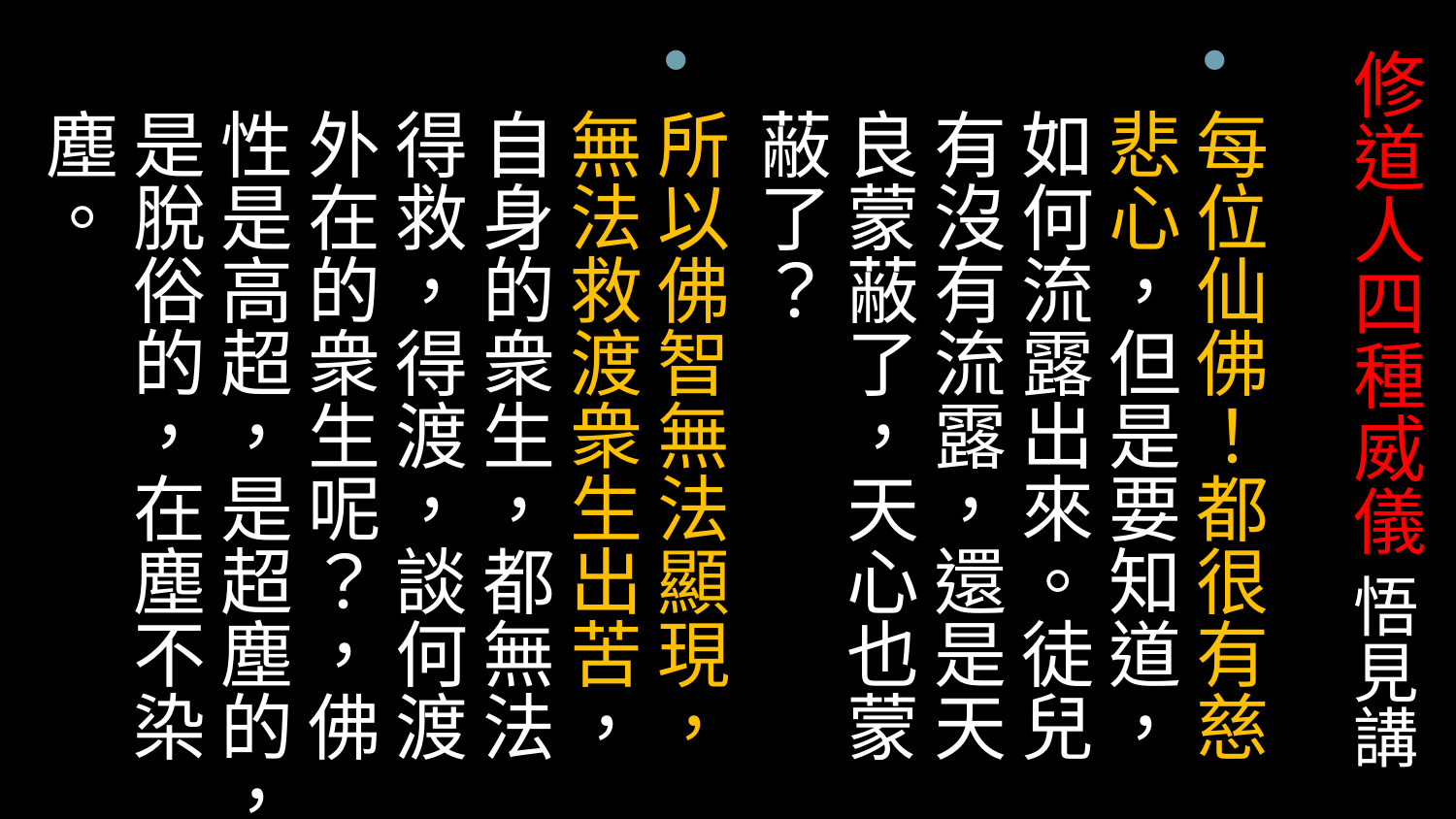

# 修道人四種威儀 悟見講
每位仙佛！都很有慈悲心，但是要知道，如何流露出來。徒兒有沒有流露，還是天良蒙蔽了，天心也蒙蔽了？
所以佛智無法顯現，無法救渡衆生出苦，自身的衆生，都無法得救，得渡，談何渡外在的衆生呢？，佛性是高超，是超塵的，是脫俗的，在塵不染塵。